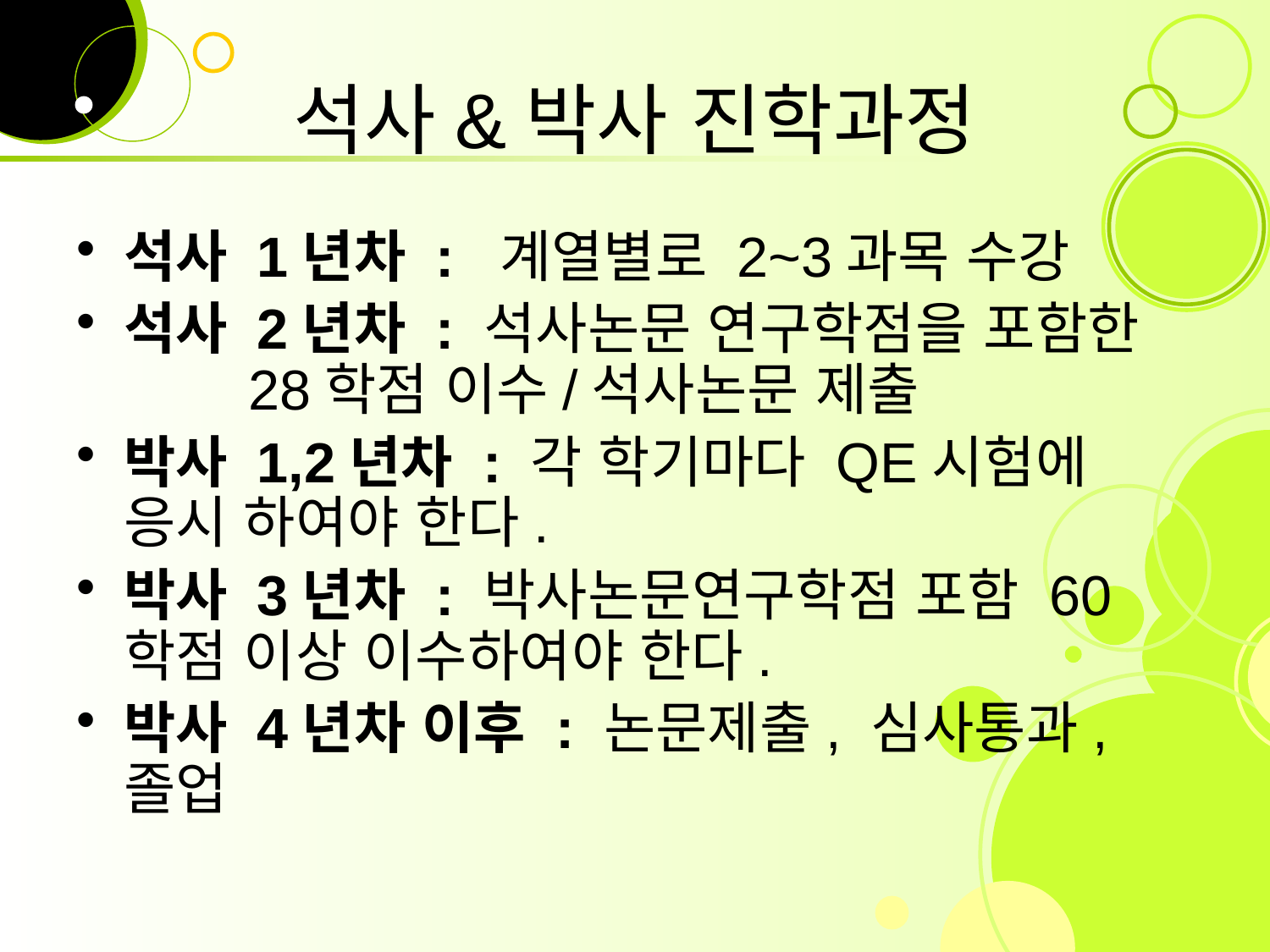

# 석사&박사 진학과정

석사 1년차 :  계열별로 2~3과목 수강
석사 2년차 : 석사논문 연구학점을 포함한           28학점 이수/석사논문 제출
박사 1,2년차 : 각 학기마다 QE시험에 응시 하여야 한다.
박사 3년차 : 박사논문연구학점 포함 60학점 이상 이수하여야 한다.
박사 4년차 이후 : 논문제출, 심사통과, 졸업